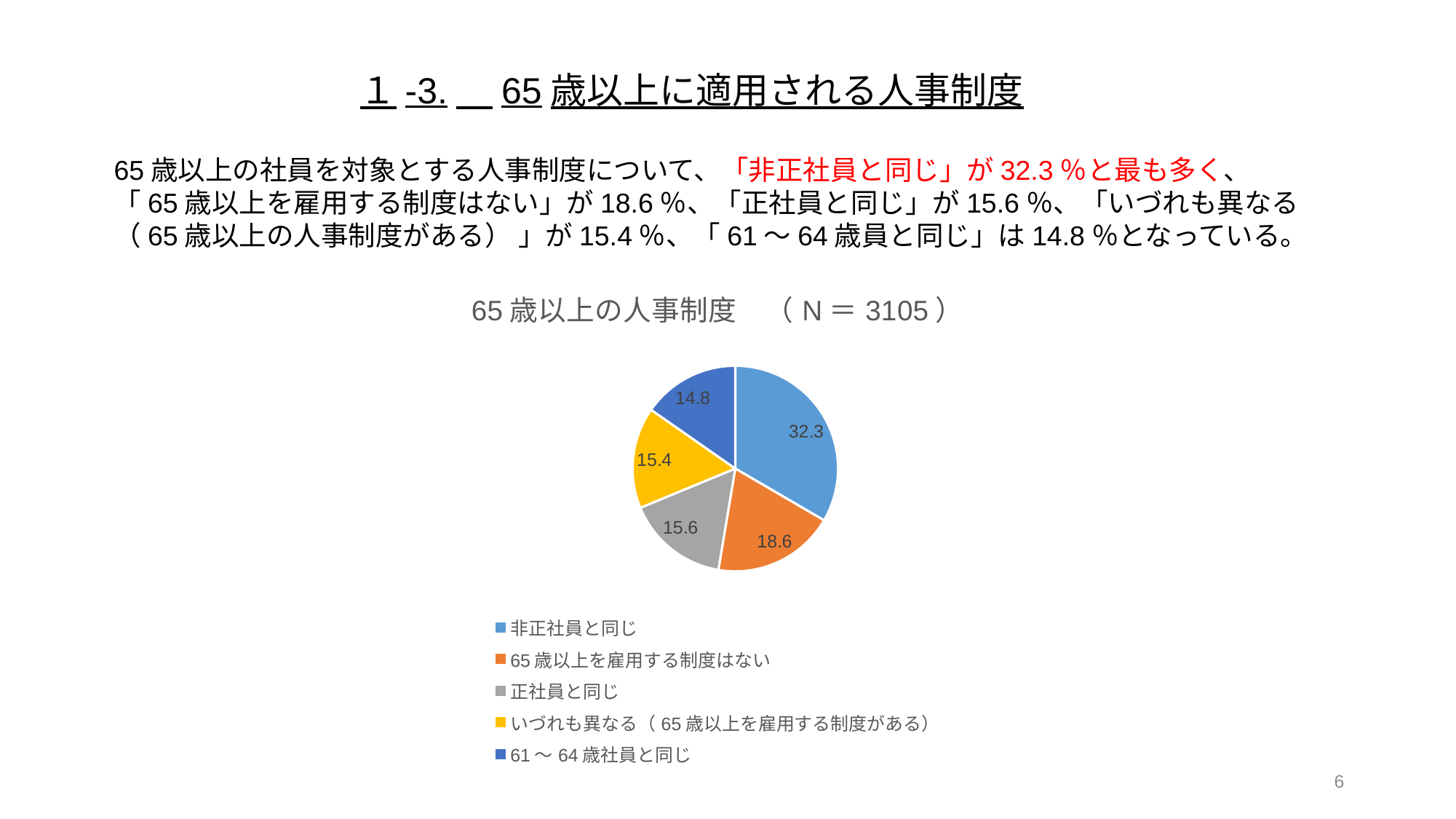

１-3.　65歳以上に適用される人事制度
65歳以上の社員を対象とする人事制度について、「非正社員と同じ」が32.3％と最も多く、
「65歳以上を雇用する制度はない」が18.6％、「正社員と同じ」が15.6％、「いづれも異なる
（65歳以上の人事制度がある） 」が15.4％、「61～64歳員と同じ」は14.8％となっている。

### Chart:

| Category | 65歳以上の人事制度　（N＝3105） |
|---|---|
| 非正社員と同じ | 32.3 |
| 65歳以上を雇用する制度はない | 18.6 |
| 正社員と同じ | 15.6 |
| いづれも異なる（65歳以上を雇用する制度がある） | 15.4 |
| 61～64歳社員と同じ | 14.8 |
6